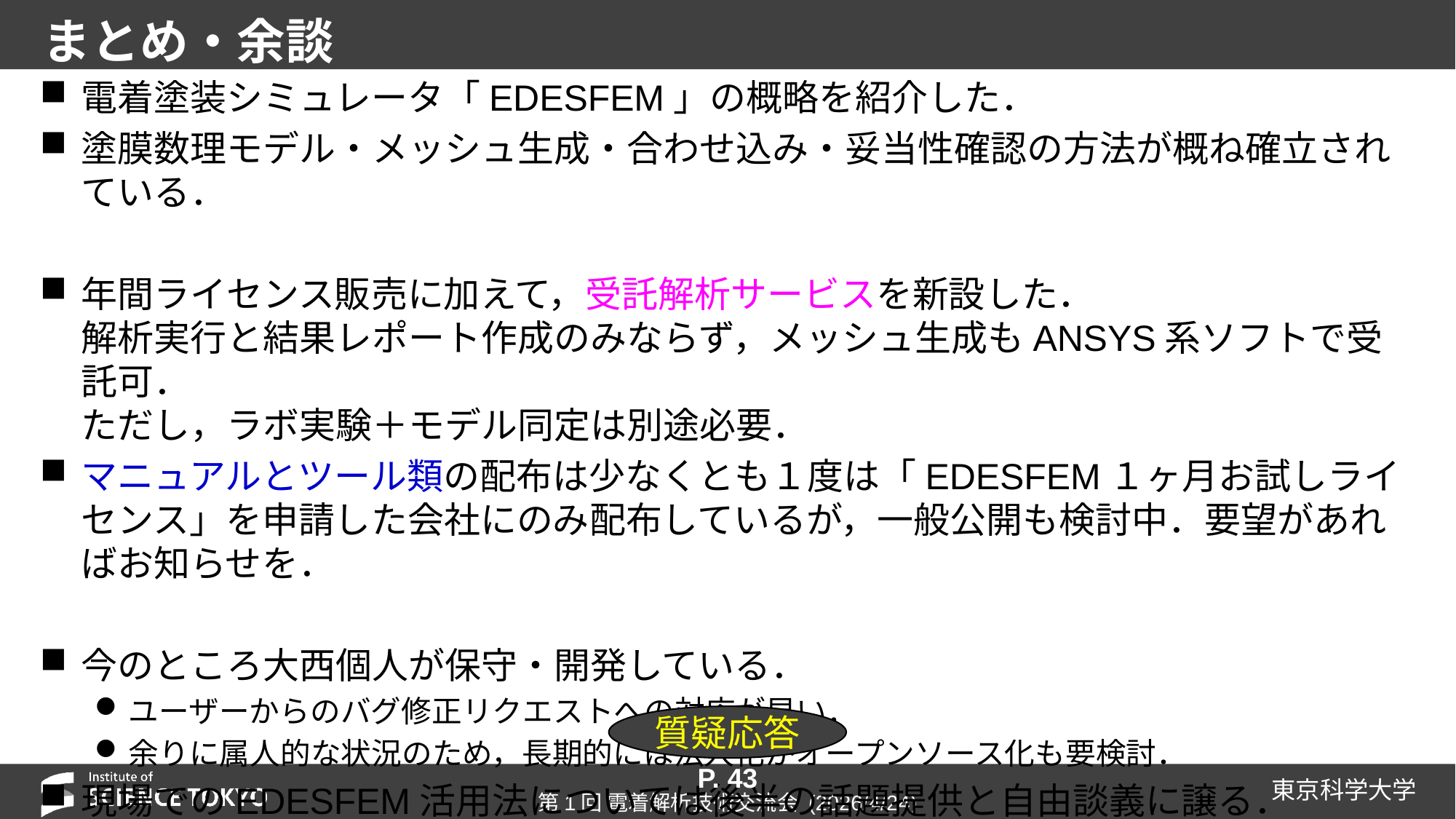

# まとめ・余談
電着塗装シミュレータ「EDESFEM」の概略を紹介した．
塗膜数理モデル・メッシュ生成・合わせ込み・妥当性確認の方法が概ね確立されている．

年間ライセンス販売に加えて，受託解析サービスを新設した．
解析実行と結果レポート作成のみならず，メッシュ生成もANSYS系ソフトで受託可．
ただし，ラボ実験＋モデル同定は別途必要．
マニュアルとツール類の配布は少なくとも１度は「EDESFEM１ヶ月お試しライセンス」を申請した会社にのみ配布しているが，一般公開も検討中．要望があればお知らせを．

今のところ大西個人が保守・開発している．
ユーザーからのバグ修正リクエストへの対応が早い．
余りに属人的な状況のため，長期的には法人化かオープンソース化も要検討．
現場でのEDESFEM活用法については後半の話題提供と自由談義に譲る．

質疑応答
P. 43